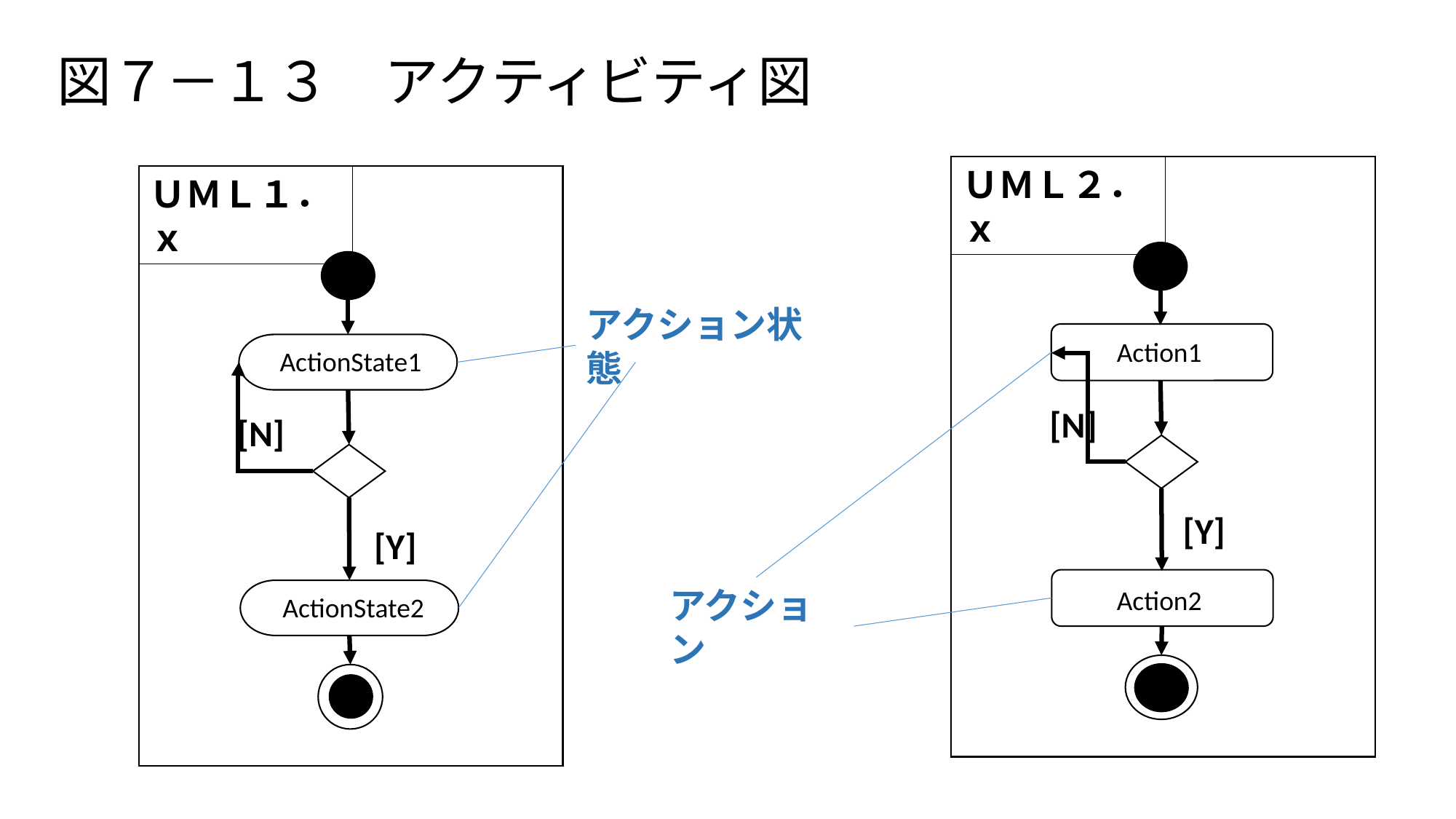

図７－１３　アクティビティ図
ＵＭＬ２．ｘ

ＵＭＬ１．ｘ

アクション状態

Action1

ActionState1
[N]
[N]

[Y]
[Y]

アクション
Action2

ActionState2